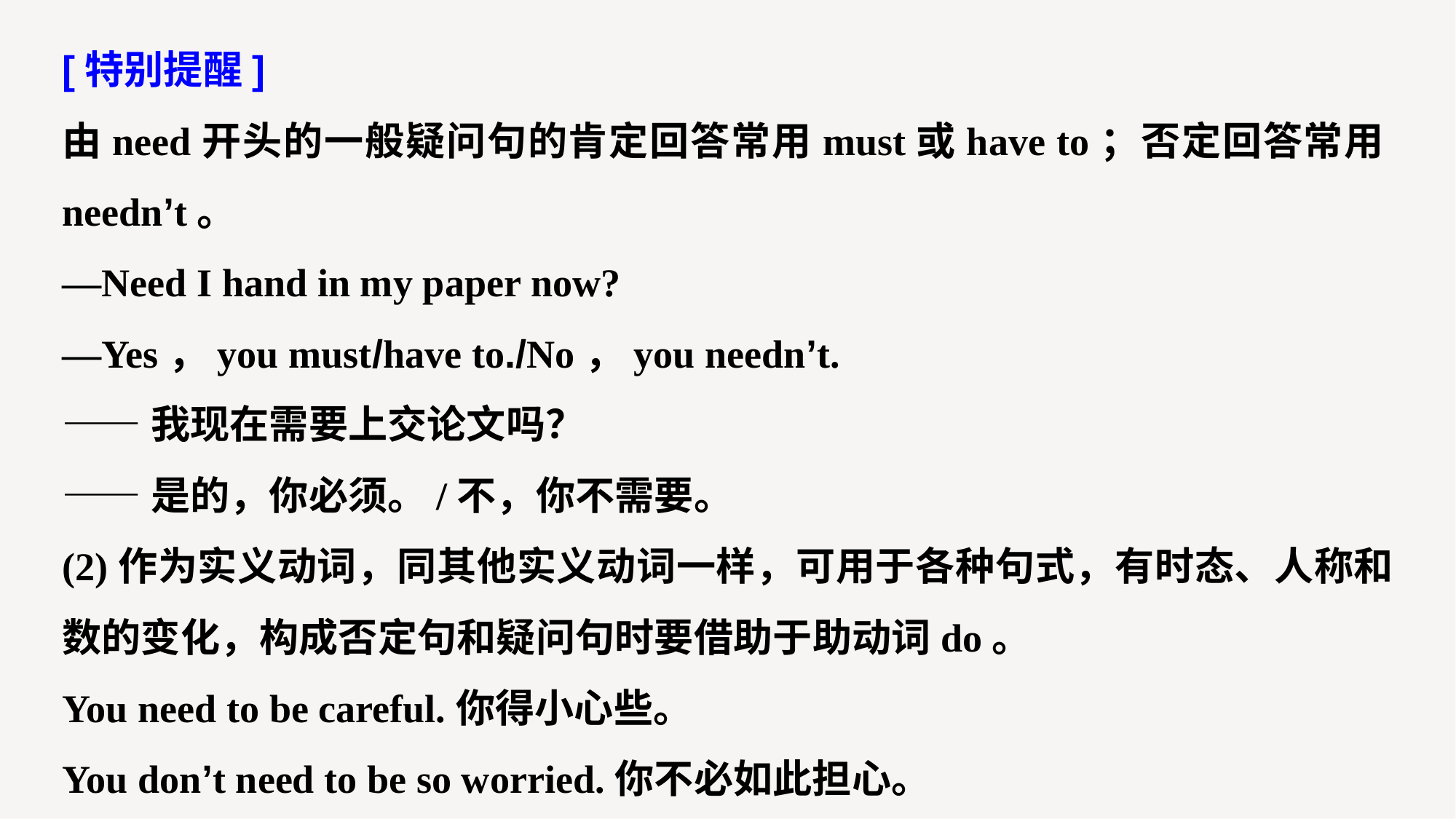

[特别提醒]
由need开头的一般疑问句的肯定回答常用must或have to；否定回答常用needn’t。
—Need I hand in my paper now?
—Yes，you must/have to./No，you needn’t.
——我现在需要上交论文吗？
——是的，你必须。/不，你不需要。
(2)作为实义动词，同其他实义动词一样，可用于各种句式，有时态、人称和数的变化，构成否定句和疑问句时要借助于助动词do。
You need to be careful.你得小心些。
You don’t need to be so worried.你不必如此担心。